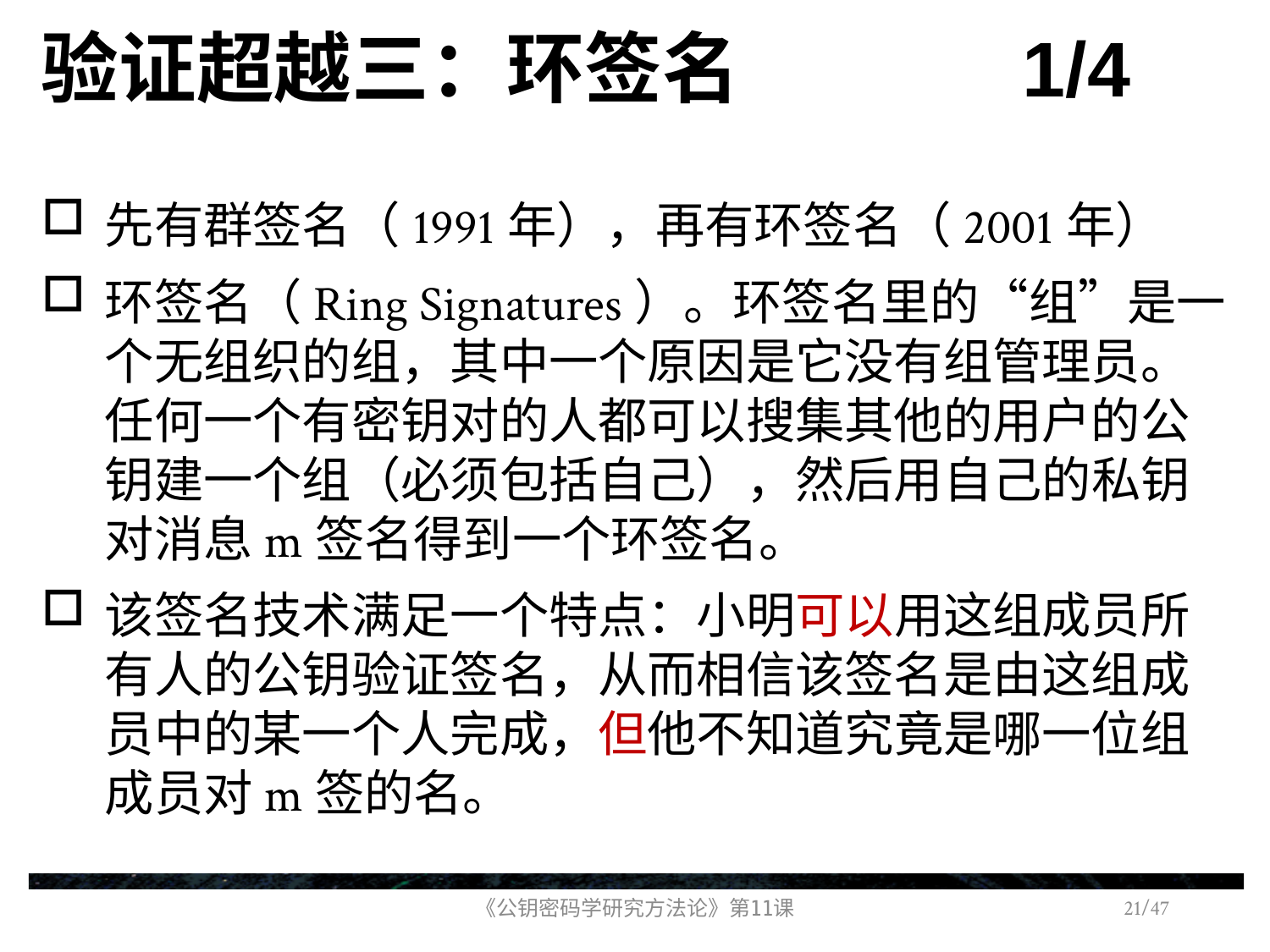

# 验证超越三：环签名               1/4
先有群签名（1991年），再有环签名（2001年）
环签名（Ring Signatures）。环签名里的“组”是一个无组织的组，其中一个原因是它没有组管理员。任何一个有密钥对的人都可以搜集其他的用户的公钥建一个组（必须包括自己），然后用自己的私钥对消息m签名得到一个环签名。
该签名技术满足一个特点：小明可以用这组成员所有人的公钥验证签名，从而相信该签名是由这组成员中的某一个人完成，但他不知道究竟是哪一位组成员对m签的名。
《公钥密码学研究方法论》第11课
21/47